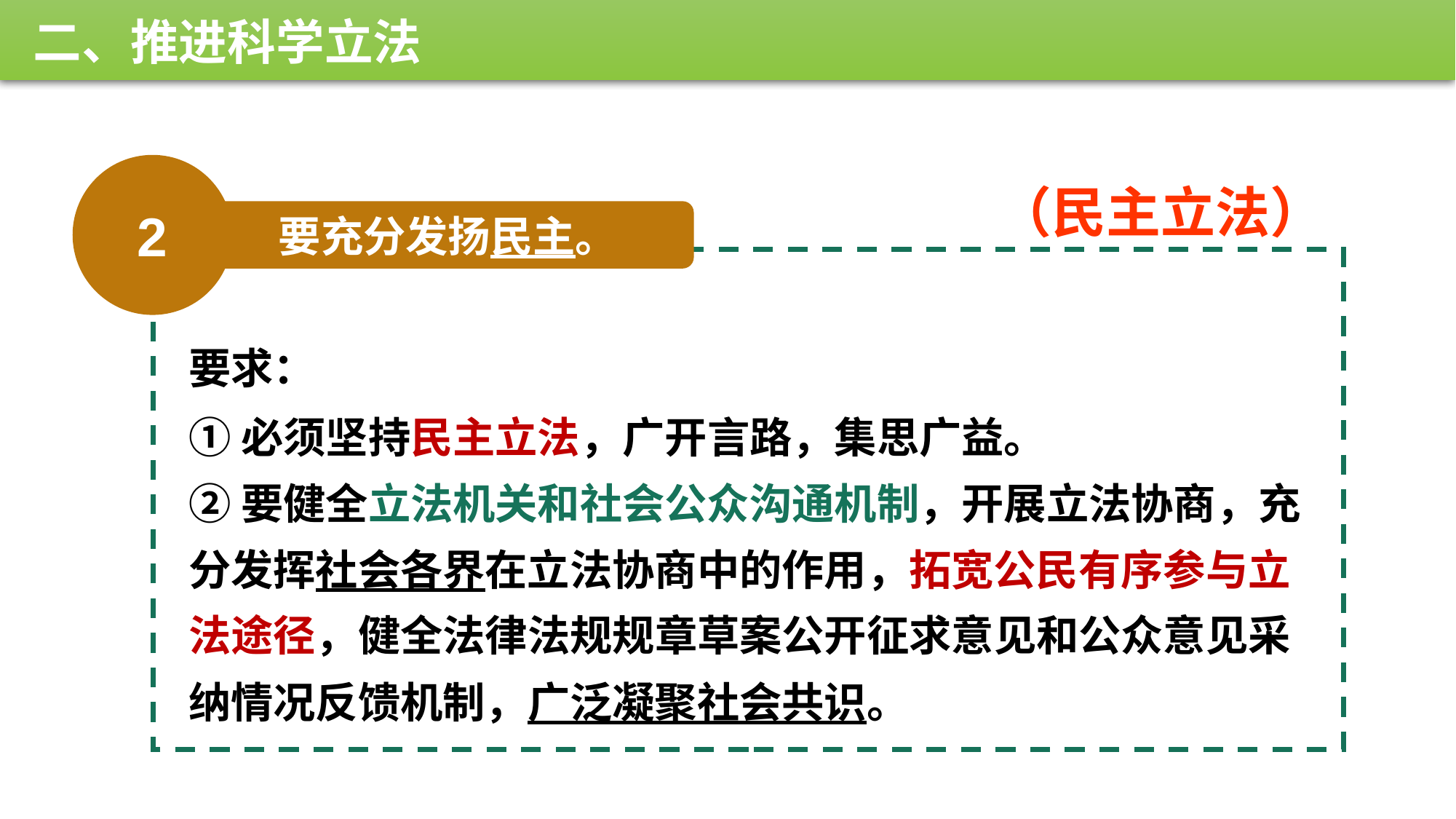

二、推进科学立法
2
     要充分发扬民主。
（民主立法）

要求：
①必须坚持民主立法，广开言路，集思广益。
②要健全立法机关和社会公众沟通机制，开展立法协商，充分发挥社会各界在立法协商中的作用，拓宽公民有序参与立法途径，健全法律法规规章草案公开征求意见和公众意见采纳情况反馈机制，广泛凝聚社会共识。